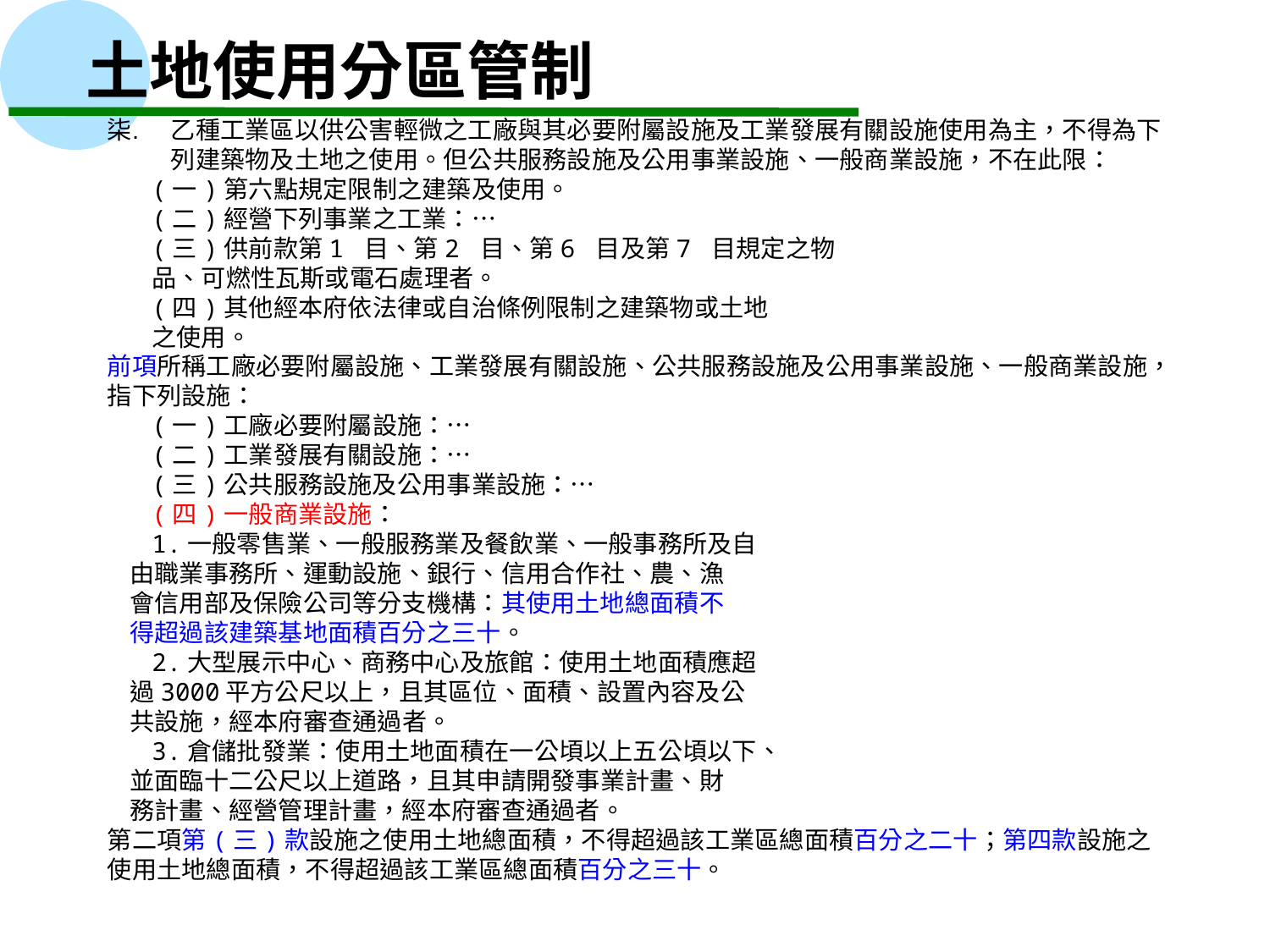

土地使用分區管制
乙種工業區以供公害輕微之工廠與其必要附屬設施及工業發展有關設施使用為主，不得為下列建築物及土地之使用。但公共服務設施及公用事業設施、一般商業設施，不在此限：
   (一)第六點規定限制之建築及使用。
   (二)經營下列事業之工業：…
   (三)供前款第1 目、第2 目、第6 目及第7 目規定之物
       品、可燃性瓦斯或電石處理者。
   (四)其他經本府依法律或自治條例限制之建築物或土地
       之使用。
前項所稱工廠必要附屬設施、工業發展有關設施、公共服務設施及公用事業設施、一般商業設施，指下列設施：
   (一)工廠必要附屬設施：…
   (二)工業發展有關設施：…
   (三)公共服務設施及公用事業設施：…
   (四)一般商業設施：
   1.一般零售業、一般服務業及餐飲業、一般事務所及自
   由職業事務所、運動設施、銀行、信用合作社、農、漁
   會信用部及保險公司等分支機構：其使用土地總面積不
   得超過該建築基地面積百分之三十。
   2.大型展示中心、商務中心及旅館：使用土地面積應超
   過3000平方公尺以上，且其區位、面積、設置內容及公
   共設施，經本府審查通過者。
   3.倉儲批發業：使用土地面積在一公頃以上五公頃以下、
   並面臨十二公尺以上道路，且其申請開發事業計畫、財
   務計畫、經營管理計畫，經本府審查通過者。
第二項第(三)款設施之使用土地總面積，不得超過該工業區總面積百分之二十；第四款設施之使用土地總面積，不得超過該工業區總面積百分之三十。